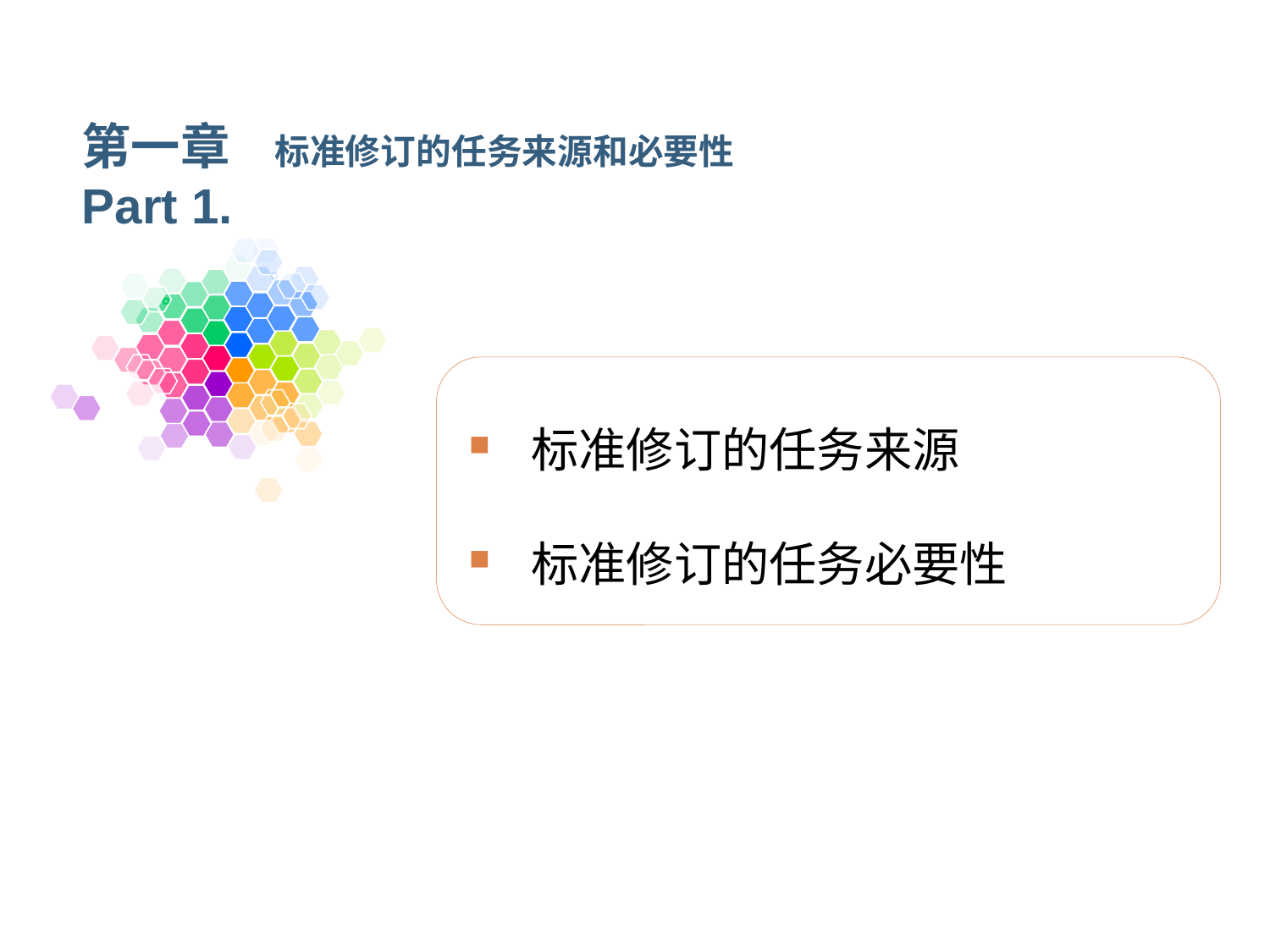

第一章    标准修订的任务来源和必要性
Part 1.

标准修订的任务来源
标准修订的任务必要性
3